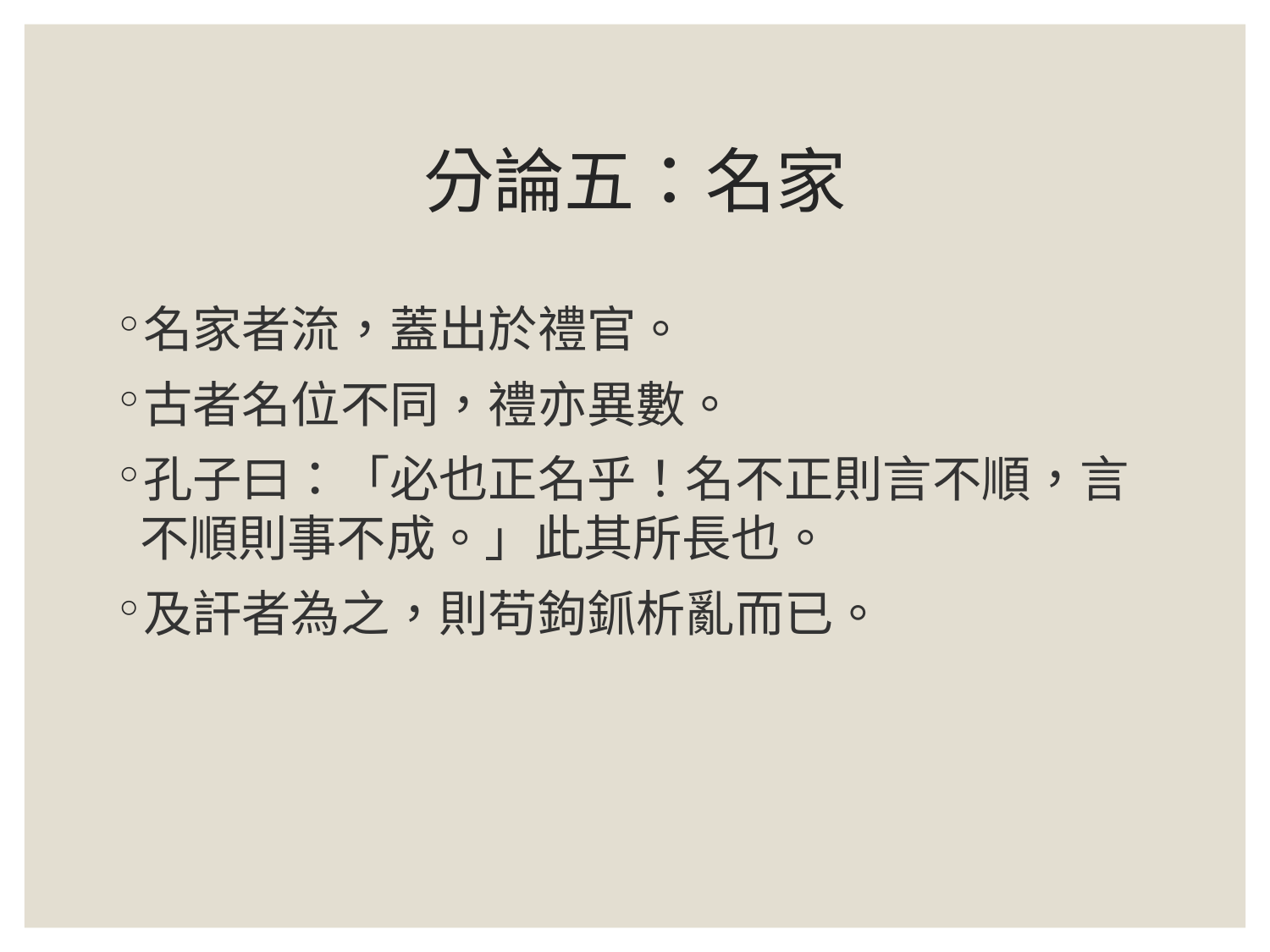

# 分論五：名家
名家者流，蓋出於禮官。
古者名位不同，禮亦異數。
孔子曰：「必也正名乎！名不正則言不順，言不順則事不成。」此其所長也。
及訐者為之，則苟鉤釽析亂而已。